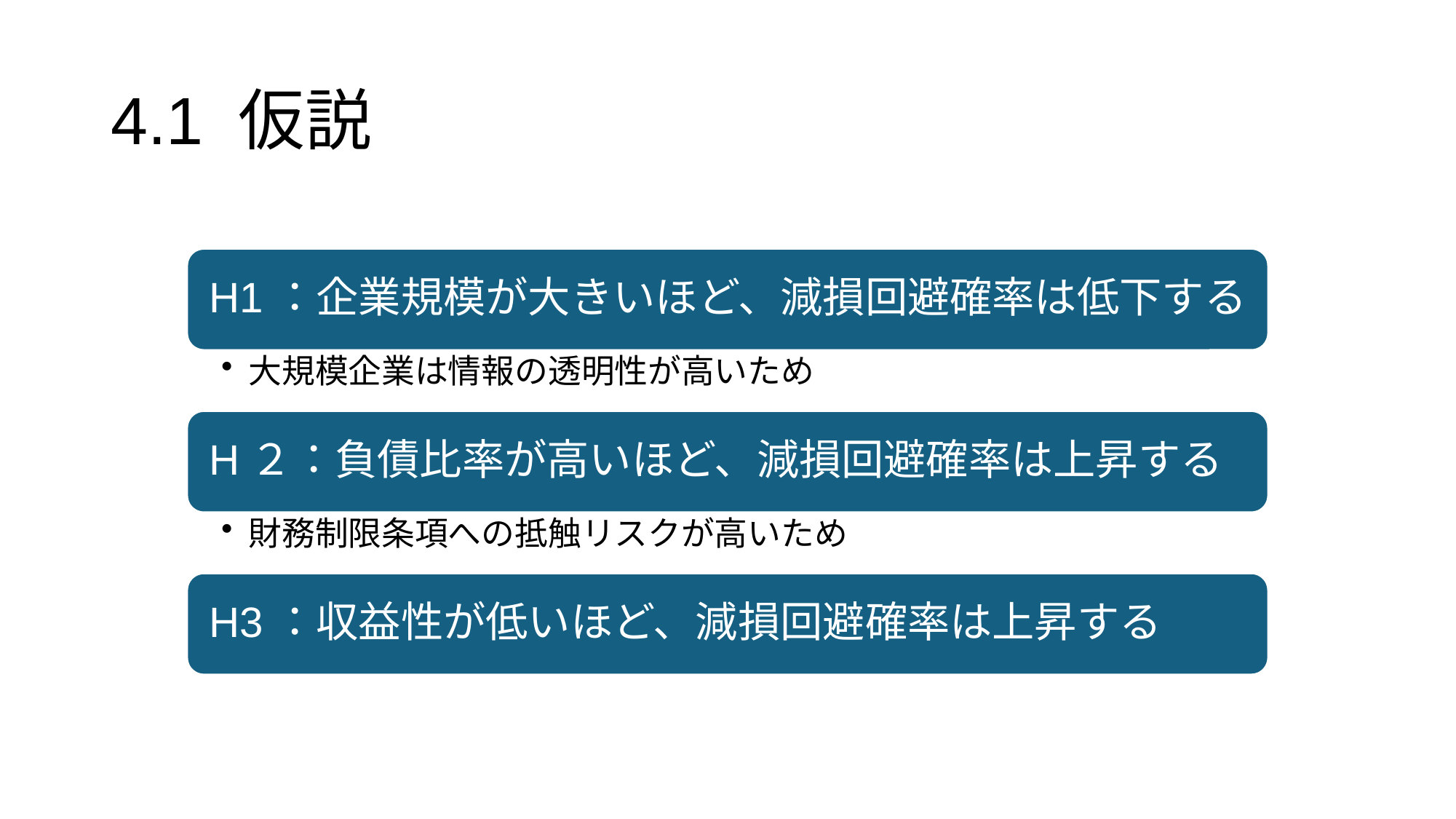

# 4.1 仮説

H1：企業規模が大きいほど、減損回避確率は低下する
大規模企業は情報の透明性が高いため
H２：負債比率が高いほど、減損回避確率は上昇する
財務制限条項への抵触リスクが高いため
H3：収益性が低いほど、減損回避確率は上昇する